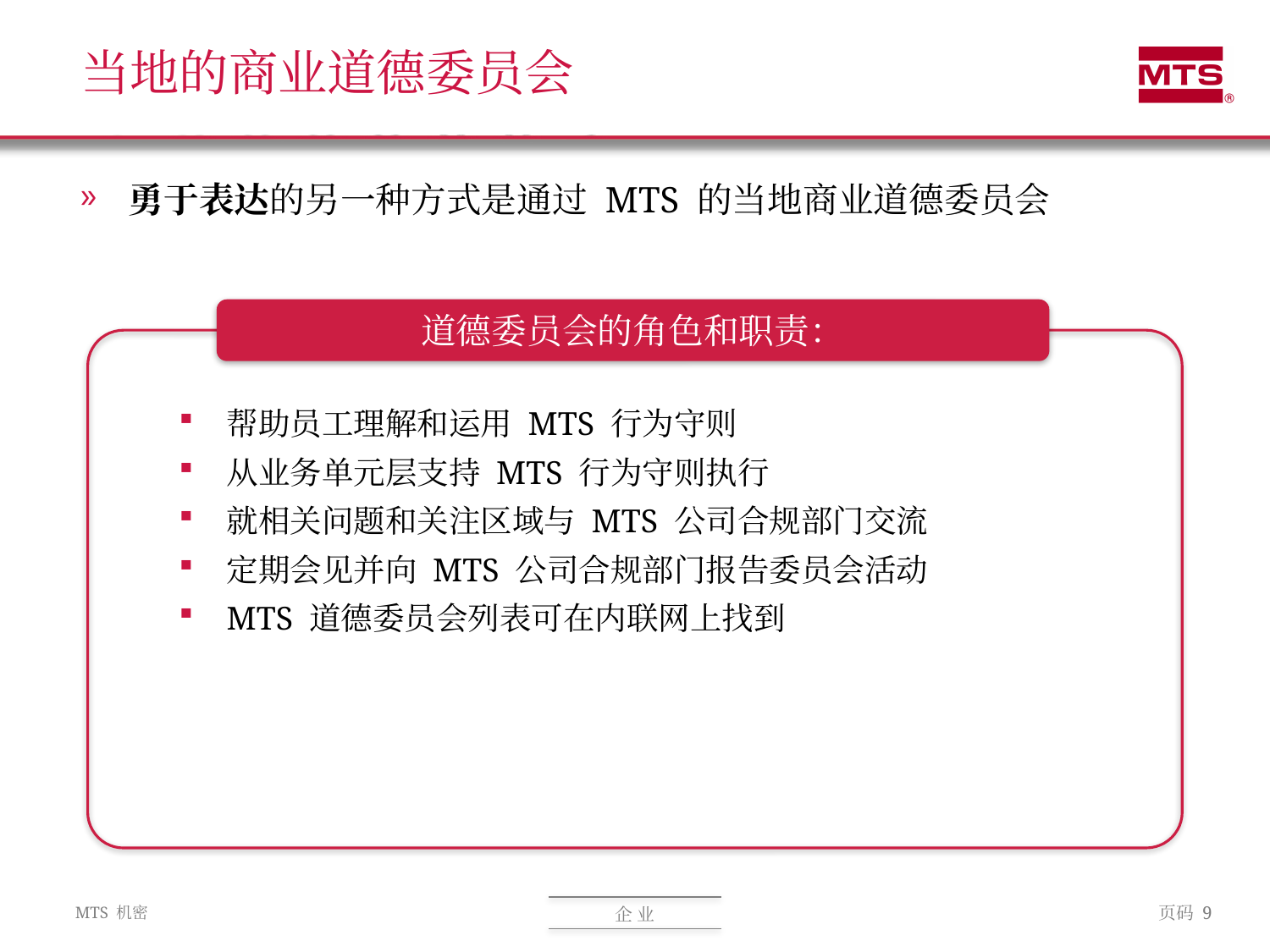

# 当地的商业道德委员会
勇于表达的另一种方式是通过 MTS 的当地商业道德委员会
道德委员会的角色和职责：

帮助员工理解和运用 MTS 行为守则
从业务单元层支持 MTS 行为守则执行
就相关问题和关注区域与 MTS 公司合规部门交流
定期会见并向 MTS 公司合规部门报告委员会活动
MTS 道德委员会列表可在内联网上找到